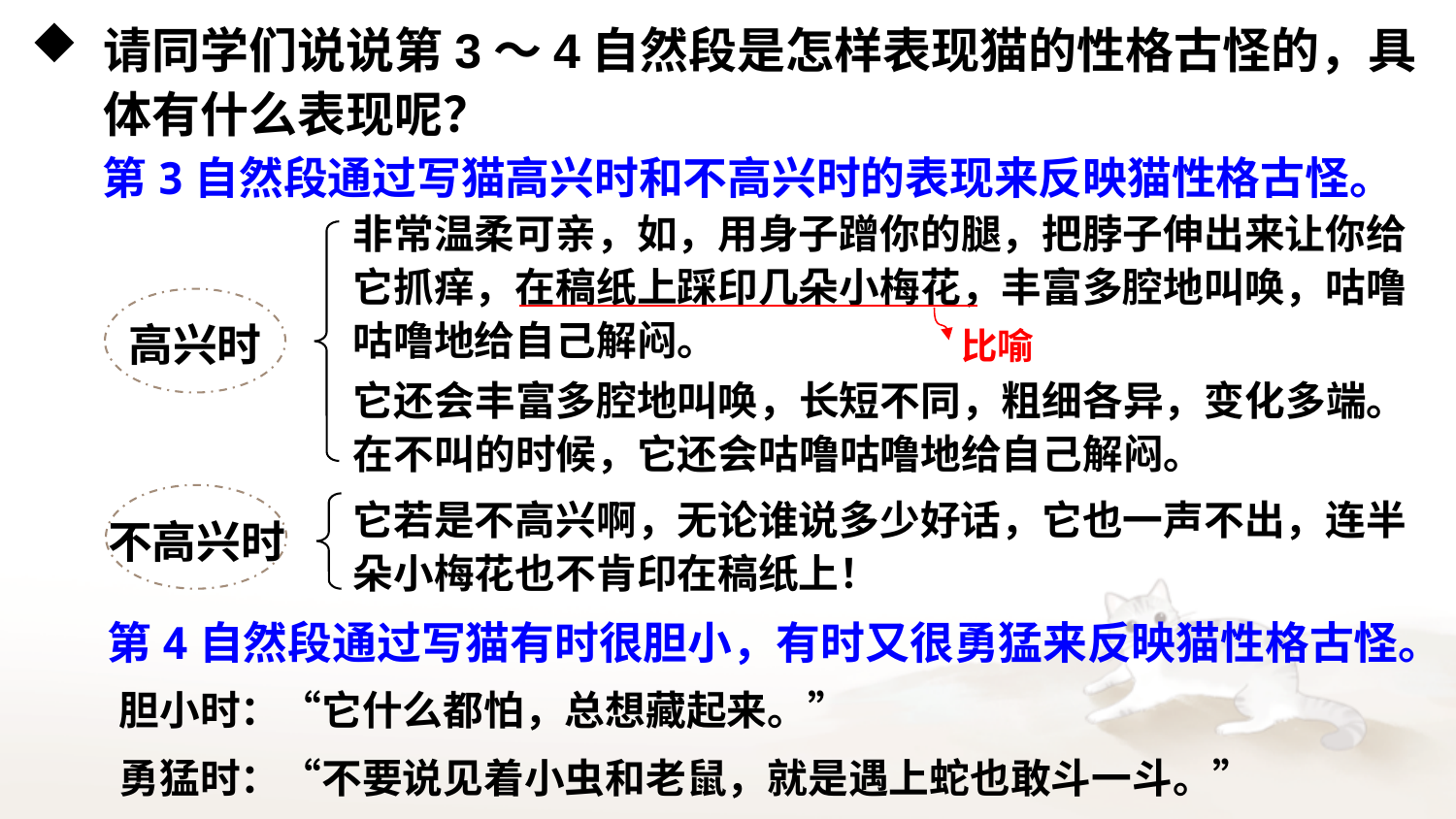

请同学们说说第3～4自然段是怎样表现猫的性格古怪的，具体有什么表现呢？
第3自然段通过写猫高兴时和不高兴时的表现来反映猫性格古怪。
非常温柔可亲，如，用身子蹭你的腿，把脖子伸出来让你给它抓痒，在稿纸上踩印几朵小梅花，丰富多腔地叫唤，咕噜咕噜地给自己解闷。

高兴时
比喻
它还会丰富多腔地叫唤，长短不同，粗细各异，变化多端。在不叫的时候，它还会咕噜咕噜地给自己解闷。
它若是不高兴啊，无论谁说多少好话，它也一声不出，连半朵小梅花也不肯印在稿纸上！

不高兴时

第4自然段通过写猫有时很胆小，有时又很勇猛来反映猫性格古怪。
胆小时：“它什么都怕，总想藏起来。”
勇猛时：“不要说见着小虫和老鼠，就是遇上蛇也敢斗一斗。”